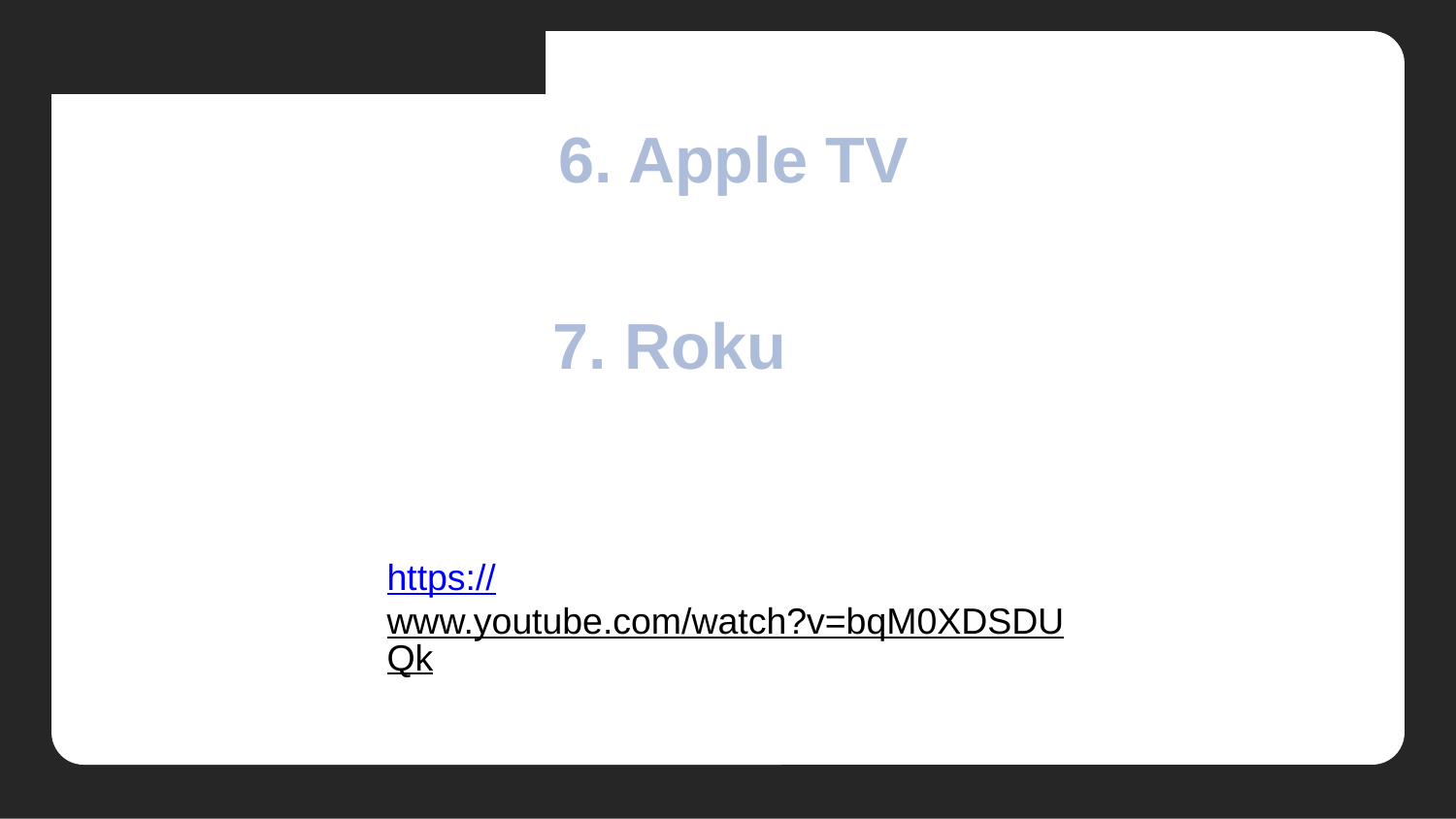

02. 다양한 Connected TV

6. Apple TV
7. Roku
https://www.youtube.com/watch?v=bqM0XDSDUQk